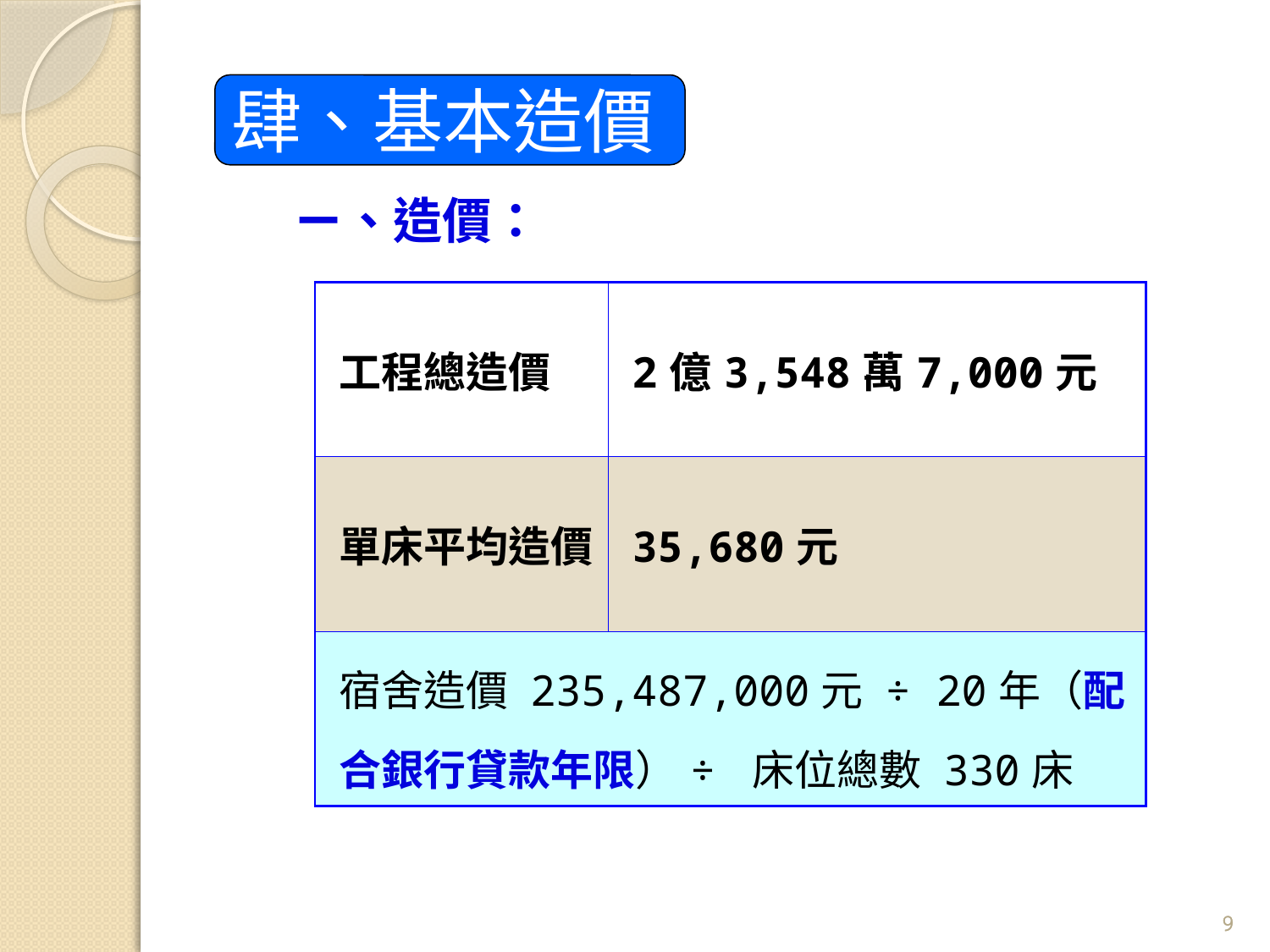

肆、基本造價
ㄧ、造價：
| 工程總造價 | 2億3,548萬7,000元 |
| --- | --- |
| 單床平均造價 | 35,680元 |
| 宿舍造價 235,487,000元 ÷ 20年（配合銀行貸款年限）÷ 床位總數 330床 |  |
9
9